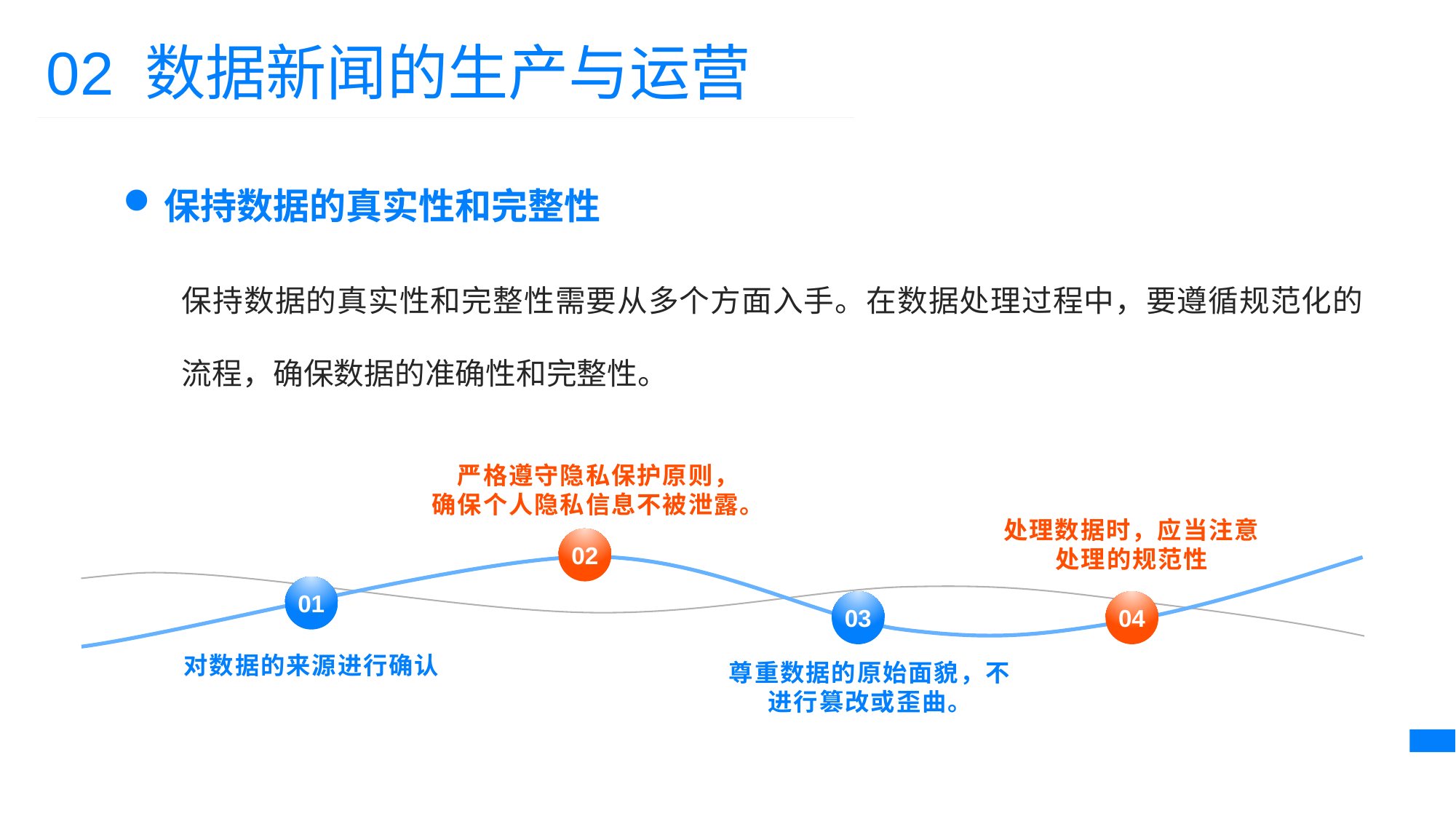

02 数据新闻的生产与运营

保持数据的真实性和完整性
保持数据的真实性和完整性需要从多个方面入手。在数据处理过程中，要遵循规范化的流程，确保数据的准确性和完整性。
严格遵守隐私保护原则，
确保个人隐私信息不被泄露。

处理数据时，应当注意处理的规范性
02

01
03
04
对数据的来源进行确认
尊重数据的原始面貌，不进行篡改或歪曲。